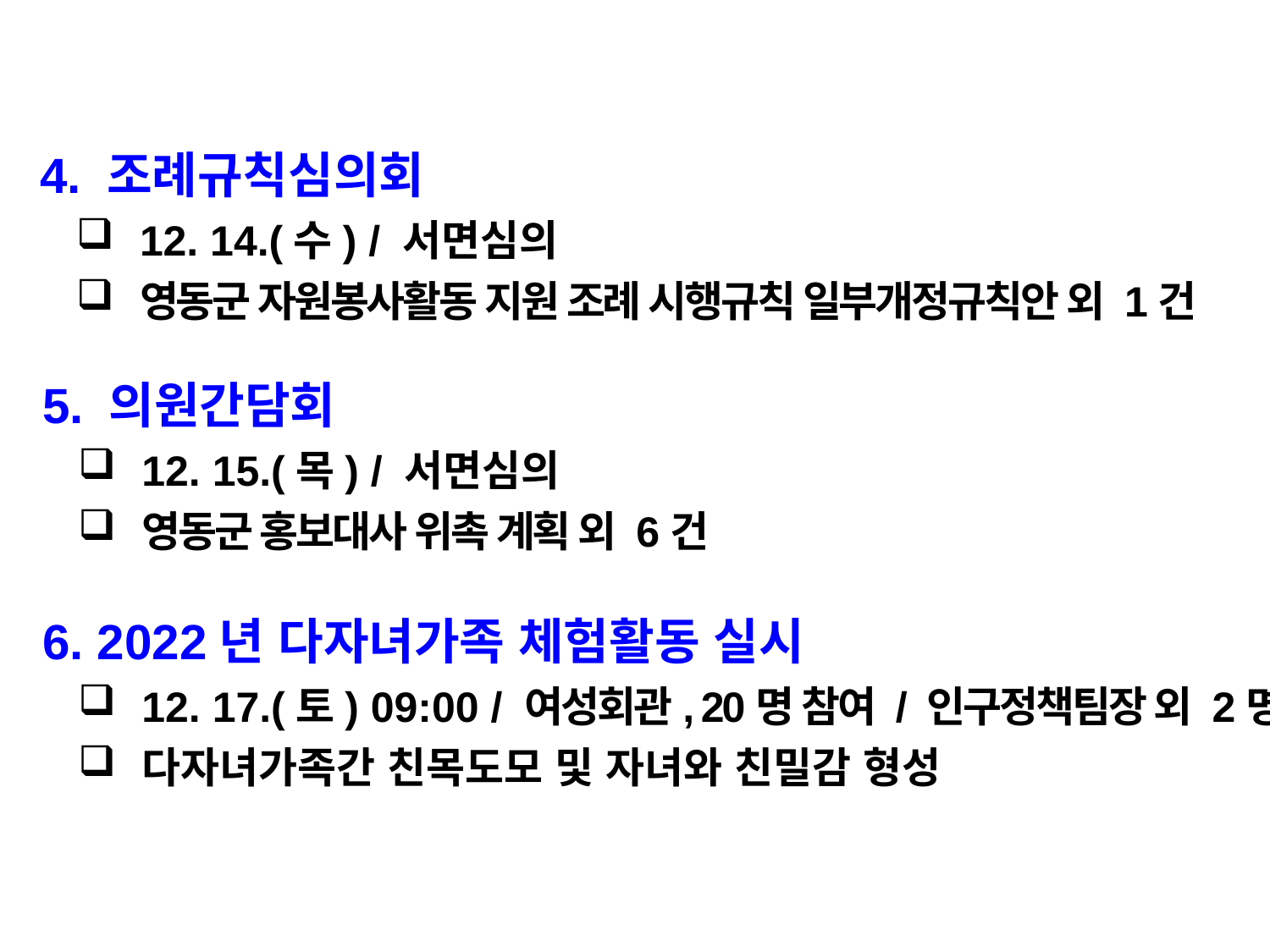

4. 조례규칙심의회
12. 14.(수) / 서면심의
영동군 자원봉사활동 지원 조례 시행규칙 일부개정규칙안 외 1건
  5. 의원간담회
12. 15.(목) / 서면심의
영동군 홍보대사 위촉 계획 외 6건

  6. 2022년 다자녀가족 체험활동 실시
12. 17.(토) 09:00 / 여성회관, 20명 참여 / 인구정책팀장 외 2명
다자녀가족간 친목도모 및 자녀와 친밀감 형성